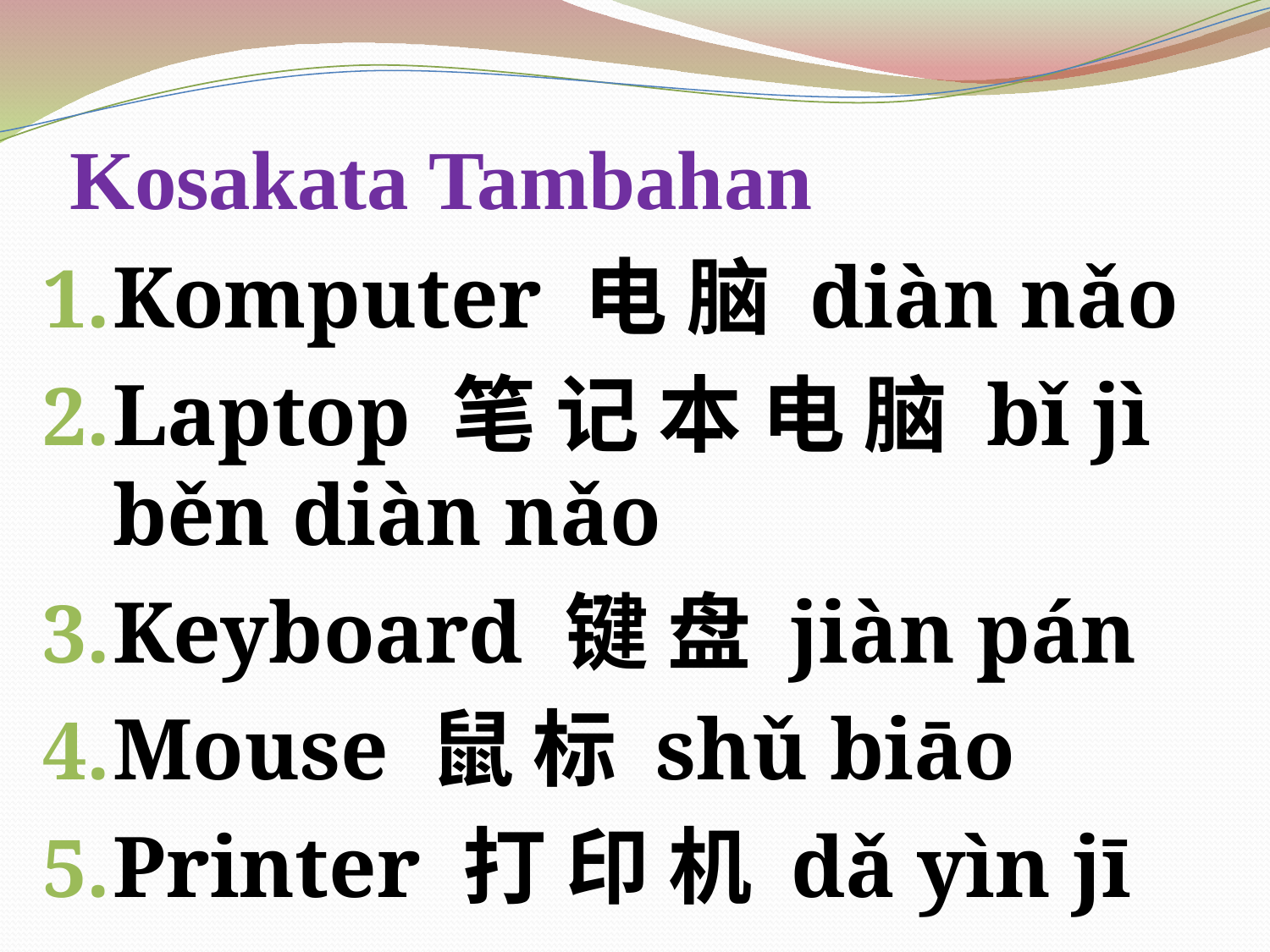

# Kosakata Tambahan
Komputer 电 脑 diàn nǎo
Laptop 笔 记 本 电 脑 bǐ jì běn diàn nǎo
Keyboard 键 盘 jiàn pán
Mouse 鼠 标 shǔ biāo
Printer 打 印 机 dǎ yìn jī